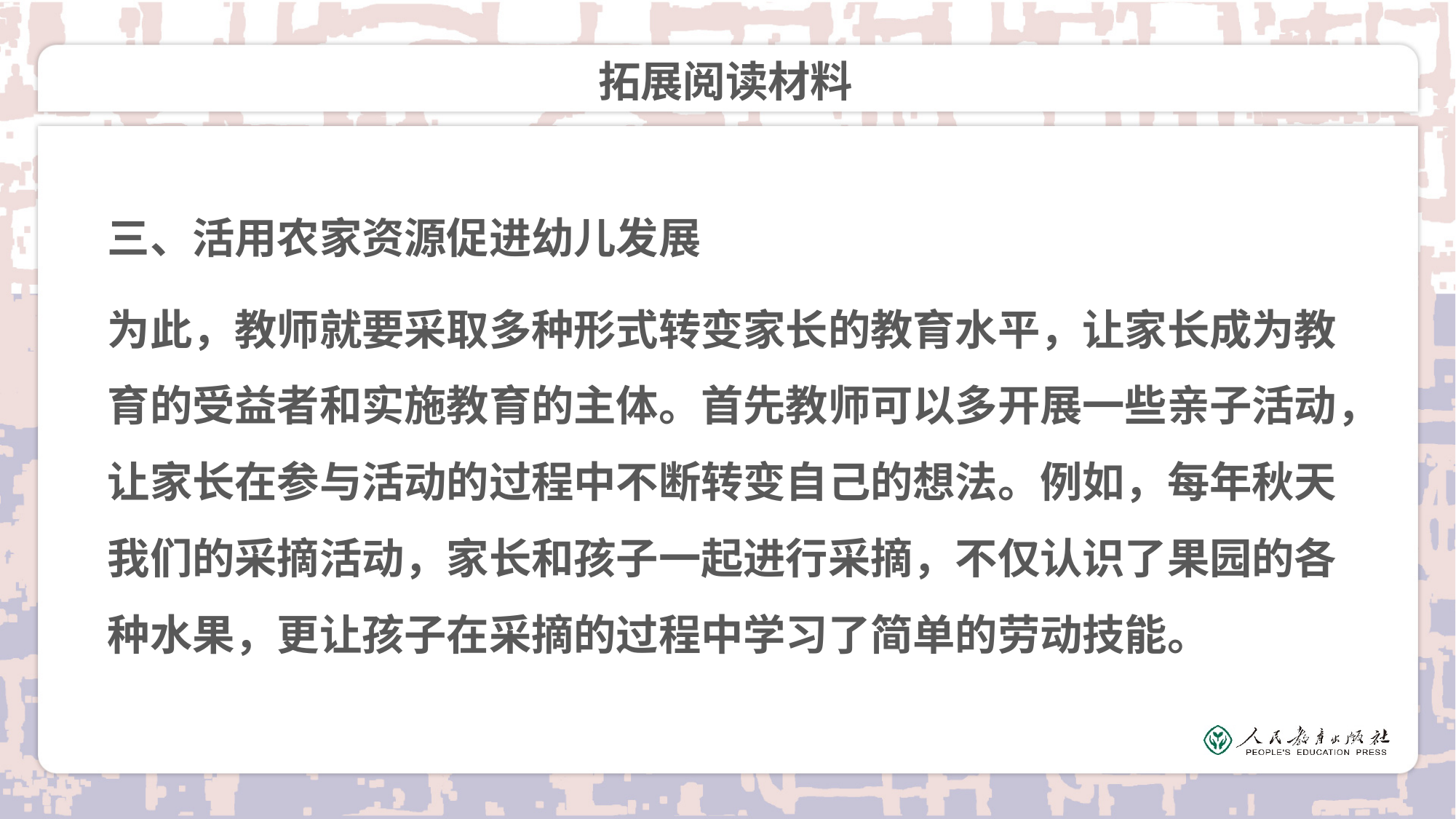

# 拓展阅读材料
三、活用农家资源促进幼儿发展
为此，教师就要采取多种形式转变家长的教育水平，让家长成为教育的受益者和实施教育的主体。首先教师可以多开展一些亲子活动，让家长在参与活动的过程中不断转变自己的想法。例如，每年秋天我们的采摘活动，家长和孩子一起进行采摘，不仅认识了果园的各种水果，更让孩子在采摘的过程中学习了简单的劳动技能。